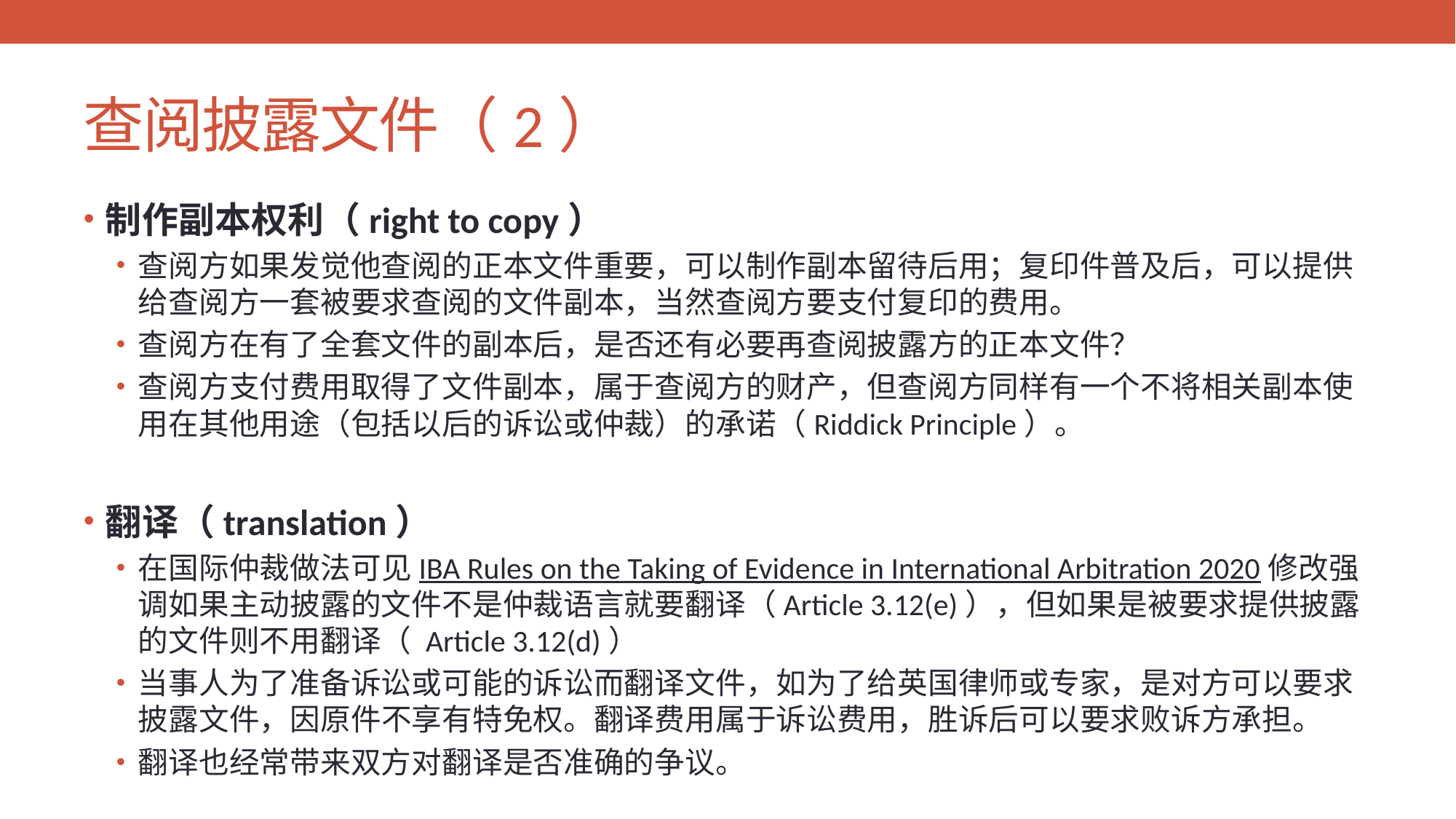

# 查阅披露文件（2）
制作副本权利（right to copy）
查阅方如果发觉他查阅的正本文件重要，可以制作副本留待后用；复印件普及后，可以提供给查阅方一套被要求查阅的文件副本，当然查阅方要支付复印的费用。
查阅方在有了全套文件的副本后，是否还有必要再查阅披露方的正本文件？
查阅方支付费用取得了文件副本，属于查阅方的财产，但查阅方同样有一个不将相关副本使用在其他用途（包括以后的诉讼或仲裁）的承诺（Riddick Principle）。

翻译（translation）
在国际仲裁做法可见IBA Rules on the Taking of Evidence in International Arbitration 2020修改强调如果主动披露的文件不是仲裁语言就要翻译（Article 3.12(e)），但如果是被要求提供披露的文件则不用翻译（ Article 3.12(d)）
当事人为了准备诉讼或可能的诉讼而翻译文件，如为了给英国律师或专家，是对方可以要求披露文件，因原件不享有特免权。翻译费用属于诉讼费用，胜诉后可以要求败诉方承担。
翻译也经常带来双方对翻译是否准确的争议。